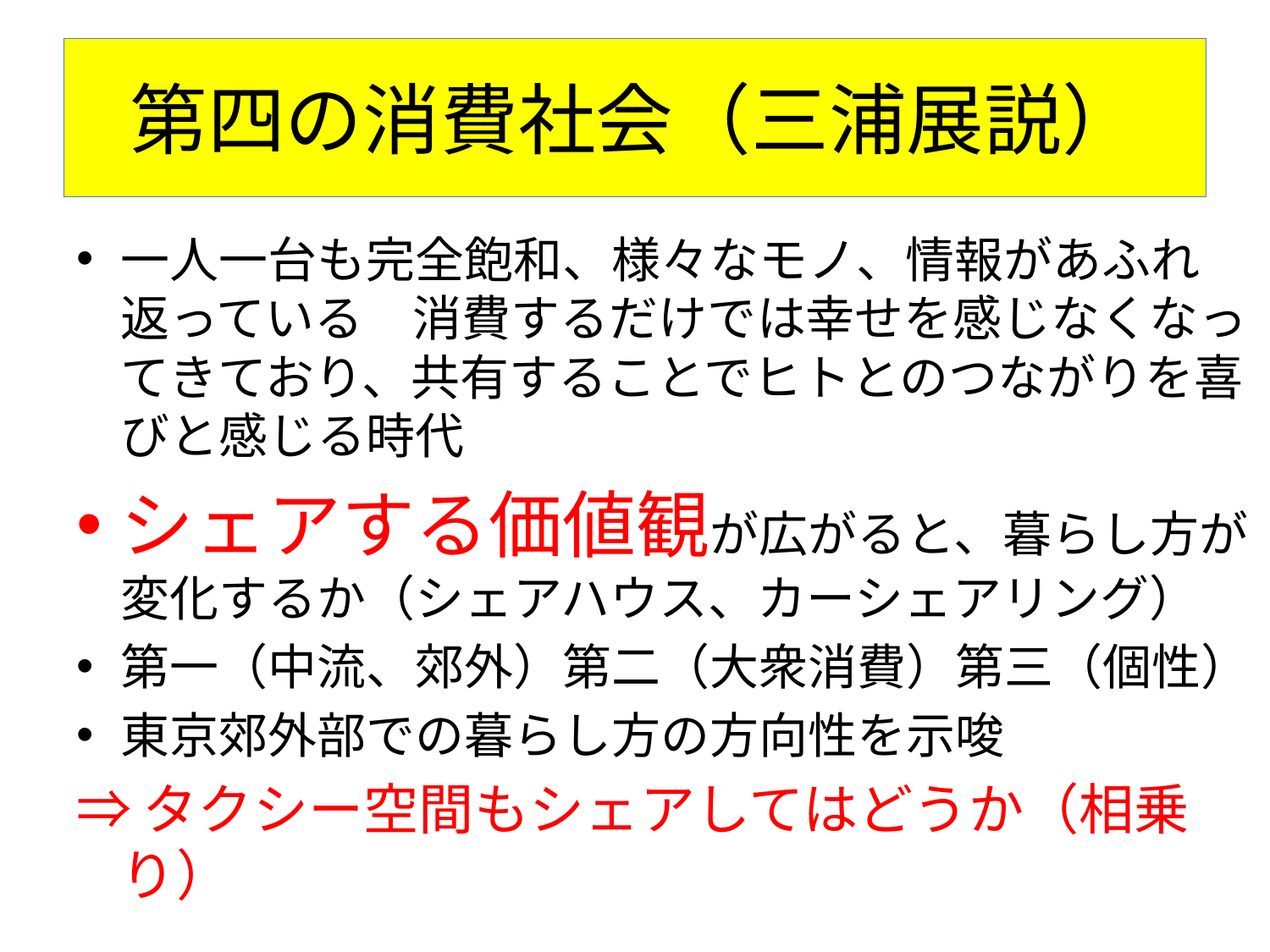

# 第四の消費社会（三浦展説）
一人一台も完全飽和、様々なモノ、情報があふれ返っている　消費するだけでは幸せを感じなくなってきており、共有することでヒトとのつながりを喜びと感じる時代
シェアする価値観が広がると、暮らし方が変化するか（シェアハウス、カーシェアリング）
第一（中流、郊外）第二（大衆消費）第三（個性）
東京郊外部での暮らし方の方向性を示唆
⇒タクシー空間もシェアしてはどうか（相乗り）